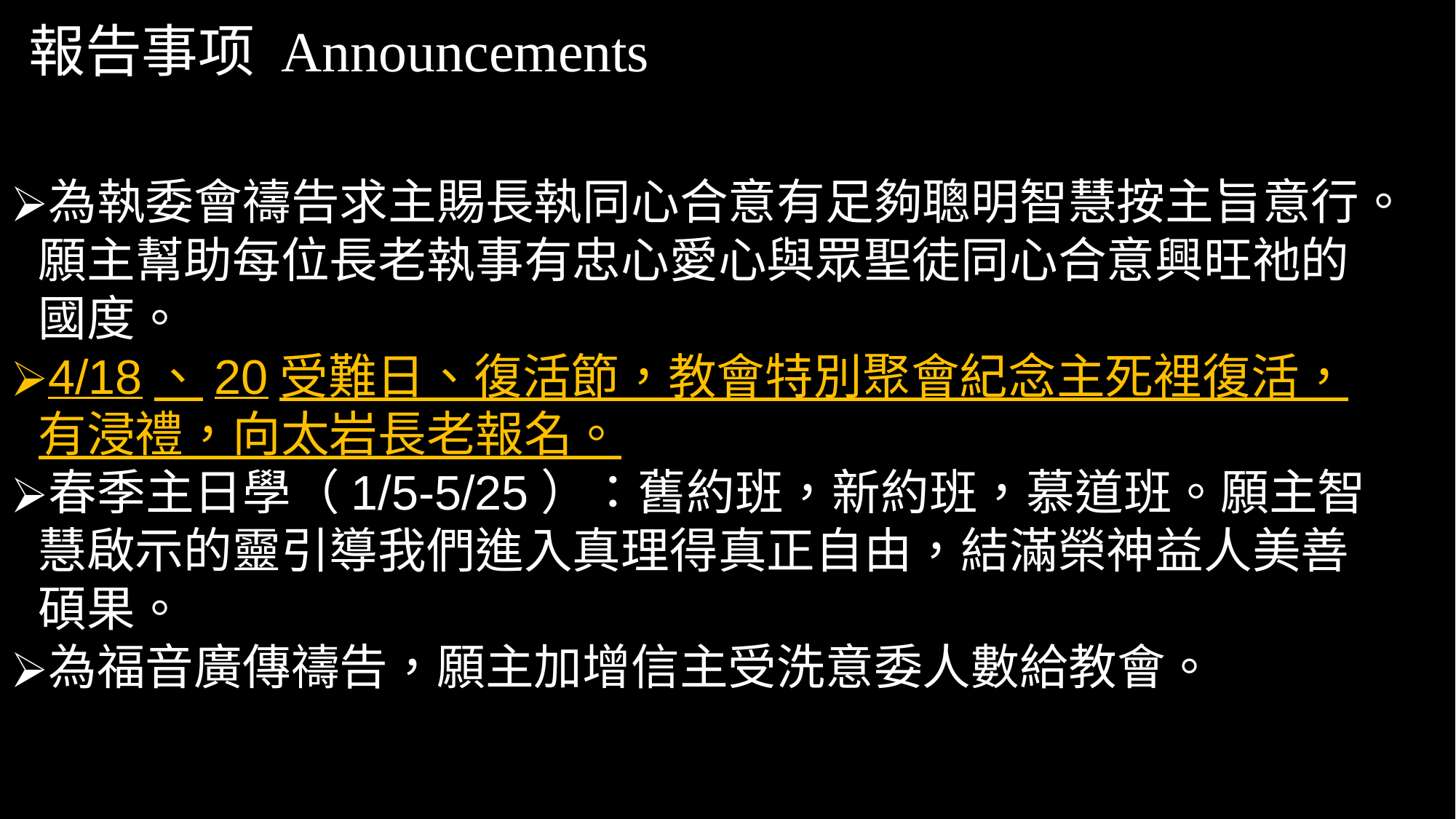

報告事项 Announcements
為執委會禱告求主賜長執同心合意有足夠聰明智慧按主旨意行。願主幫助每位長老執事有忠心愛心與眾聖徒同心合意興旺祂的國度。
4/18、20受難日、復活節，教會特別聚會紀念主死裡復活，有浸禮，向太岩長老報名。
春季主日學（1/5-5/25）：舊約班，新約班，慕道班。願主智慧啟示的靈引導我們進入真理得真正自由，結滿榮神益人美善碩果。
為福音廣傳禱告，願主加增信主受洗意委人數給教會。